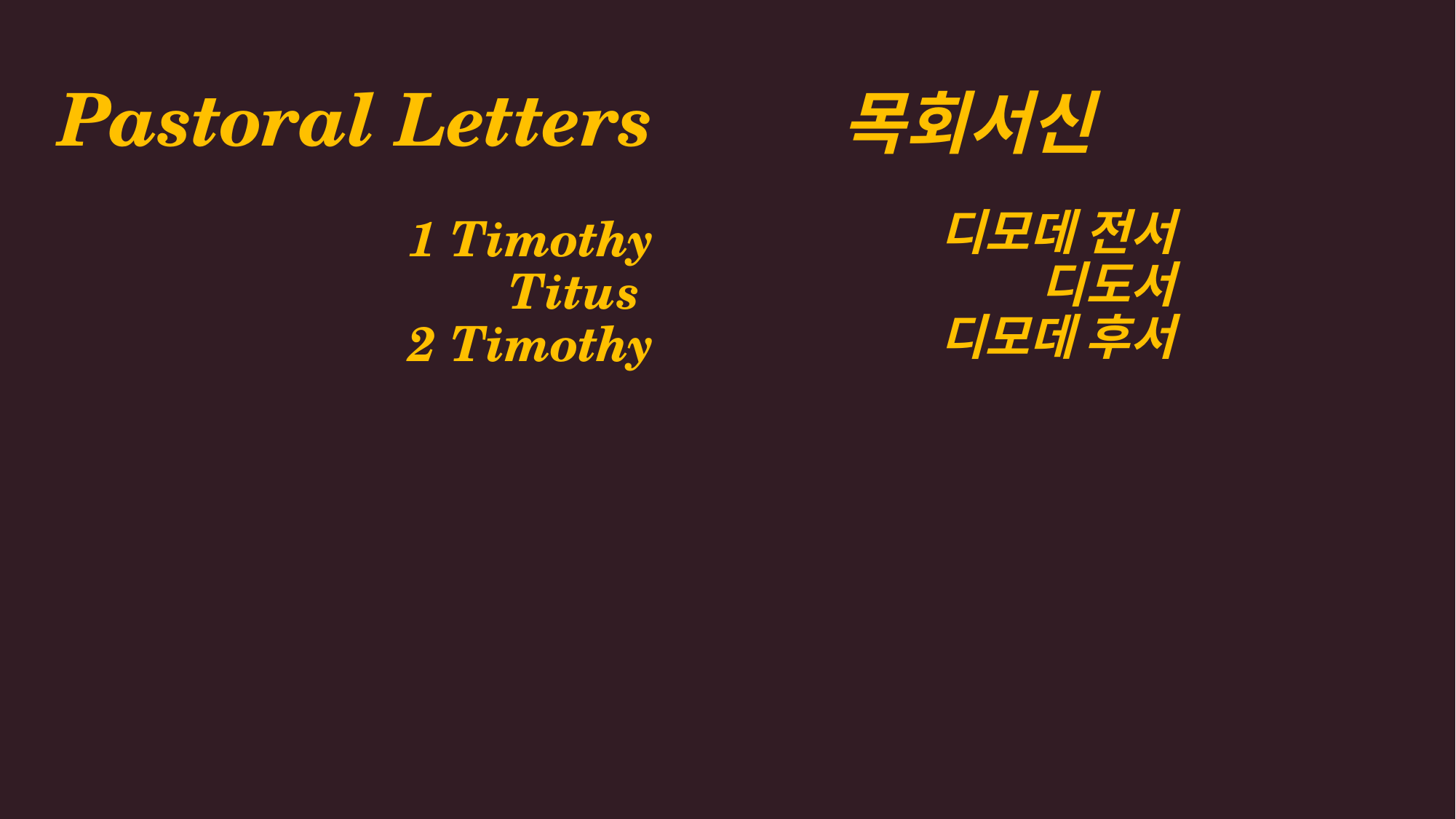

# Pastoral Letters 1 Timothy Titus 2 Timothy
목회서신

디모데 전서
디도서
디모데 후서